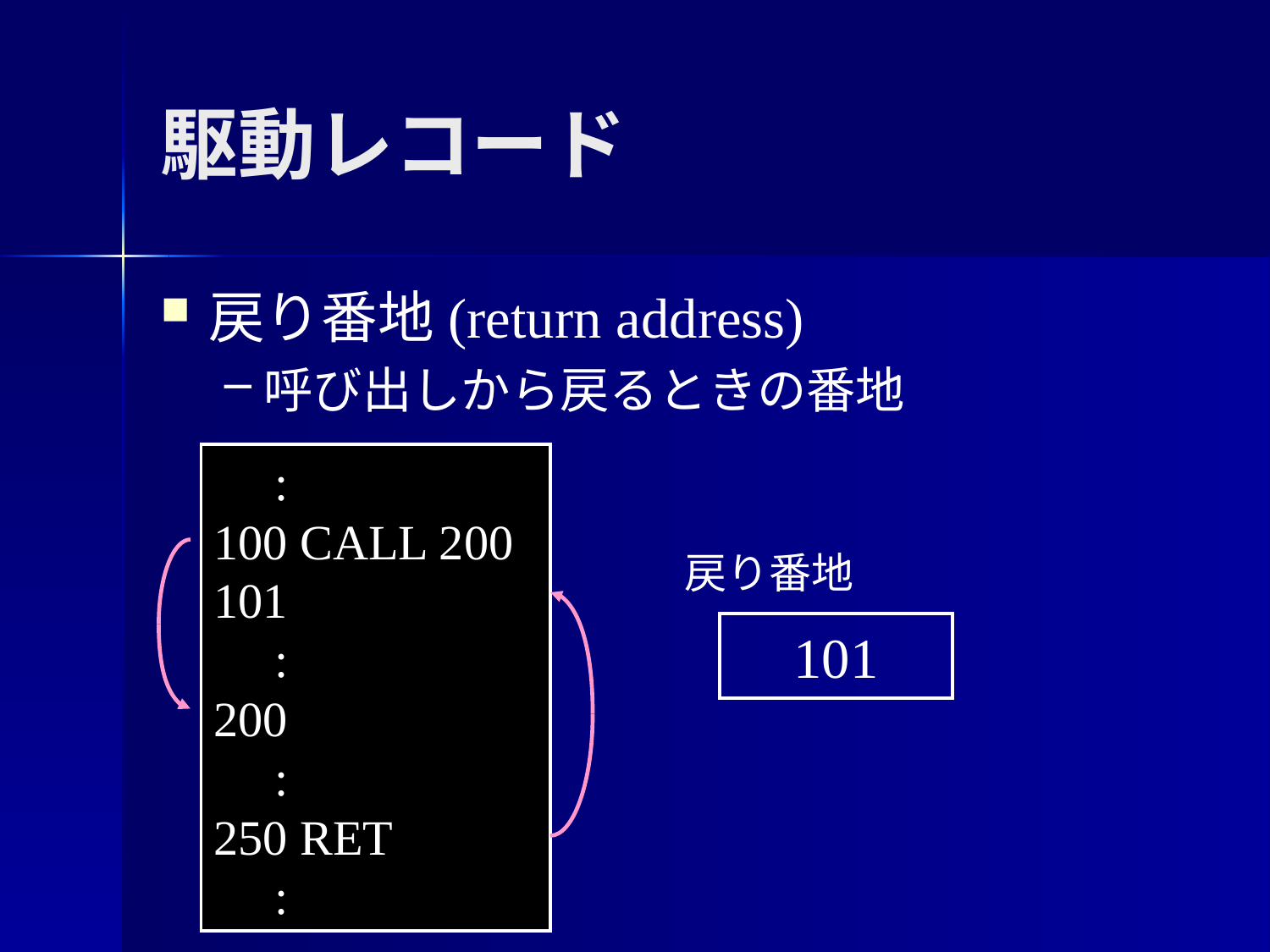

駆動レコード
戻り番地(return address)
呼び出しから戻るときの番地
     :
100 CALL 200
101
     :
200
     :
250 RET
     :

戻り番地
101